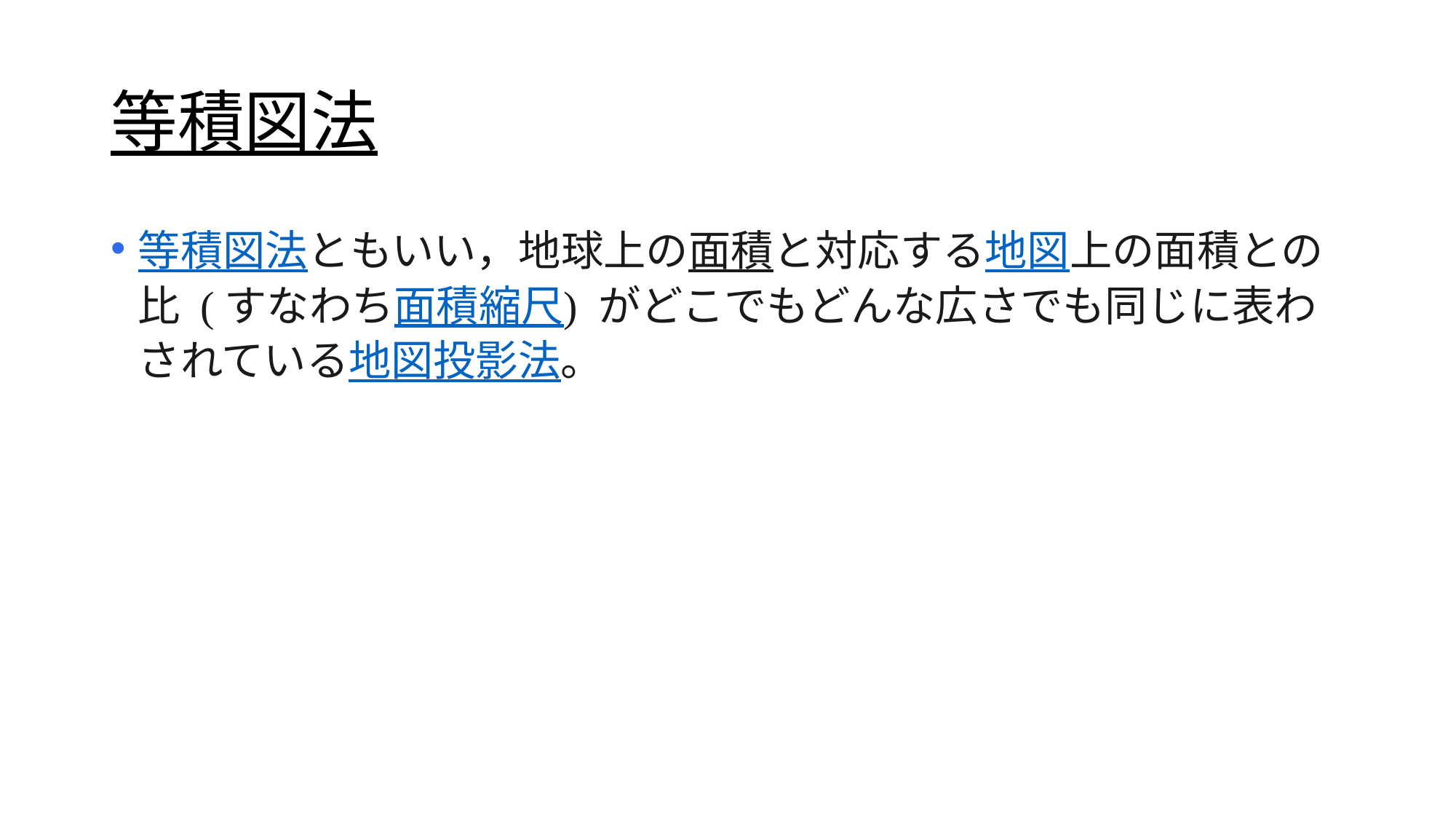

# 等積図法
等積図法ともいい，地球上の面積と対応する地図上の面積との比 (すなわち面積縮尺) がどこでもどんな広さでも同じに表わされている地図投影法。